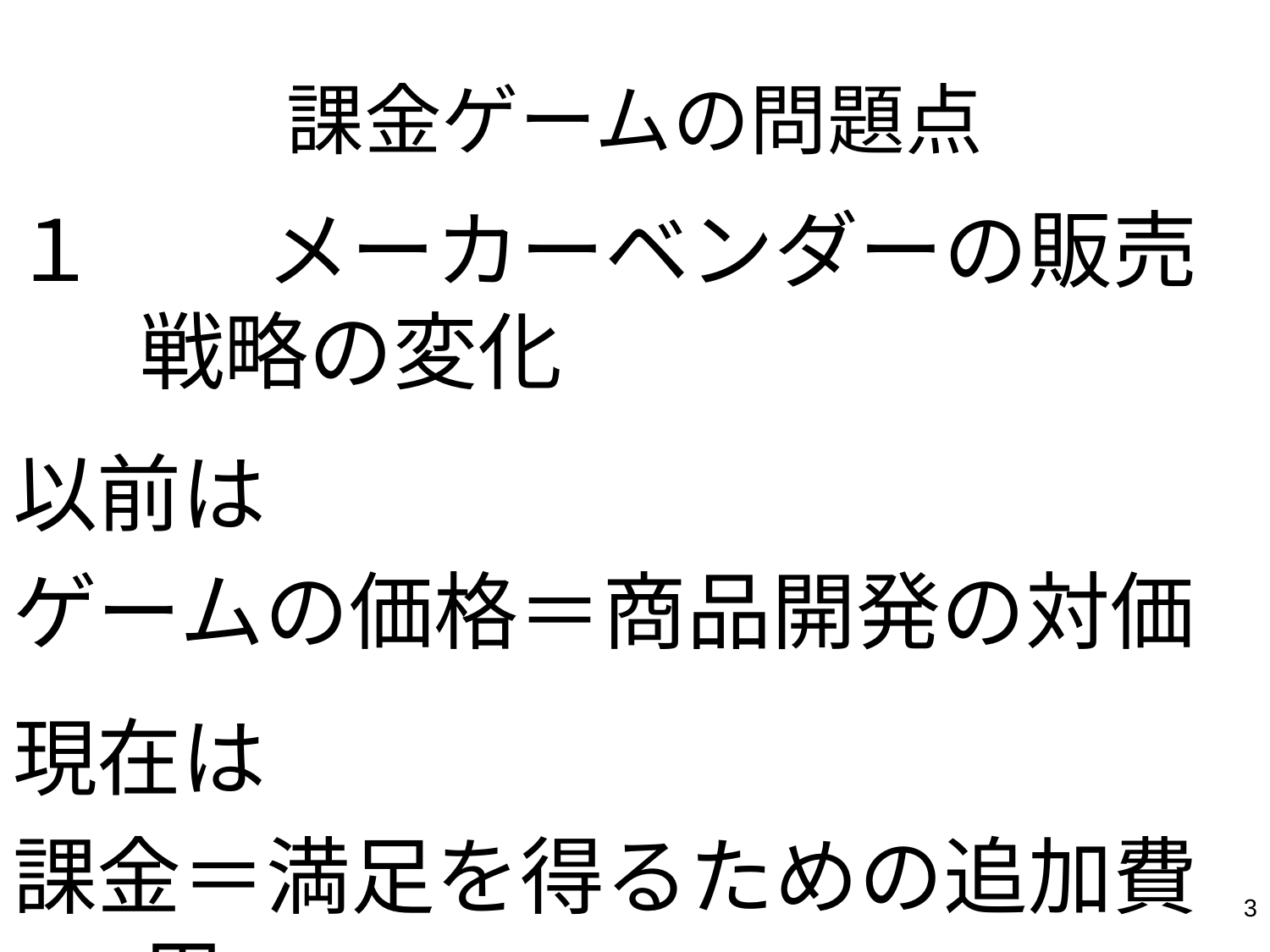

# 課金ゲームの問題点
１　　メーカーベンダーの販売戦略の変化
以前は
ゲームの価格＝商品開発の対価
現在は
課金＝満足を得るための追加費用
3